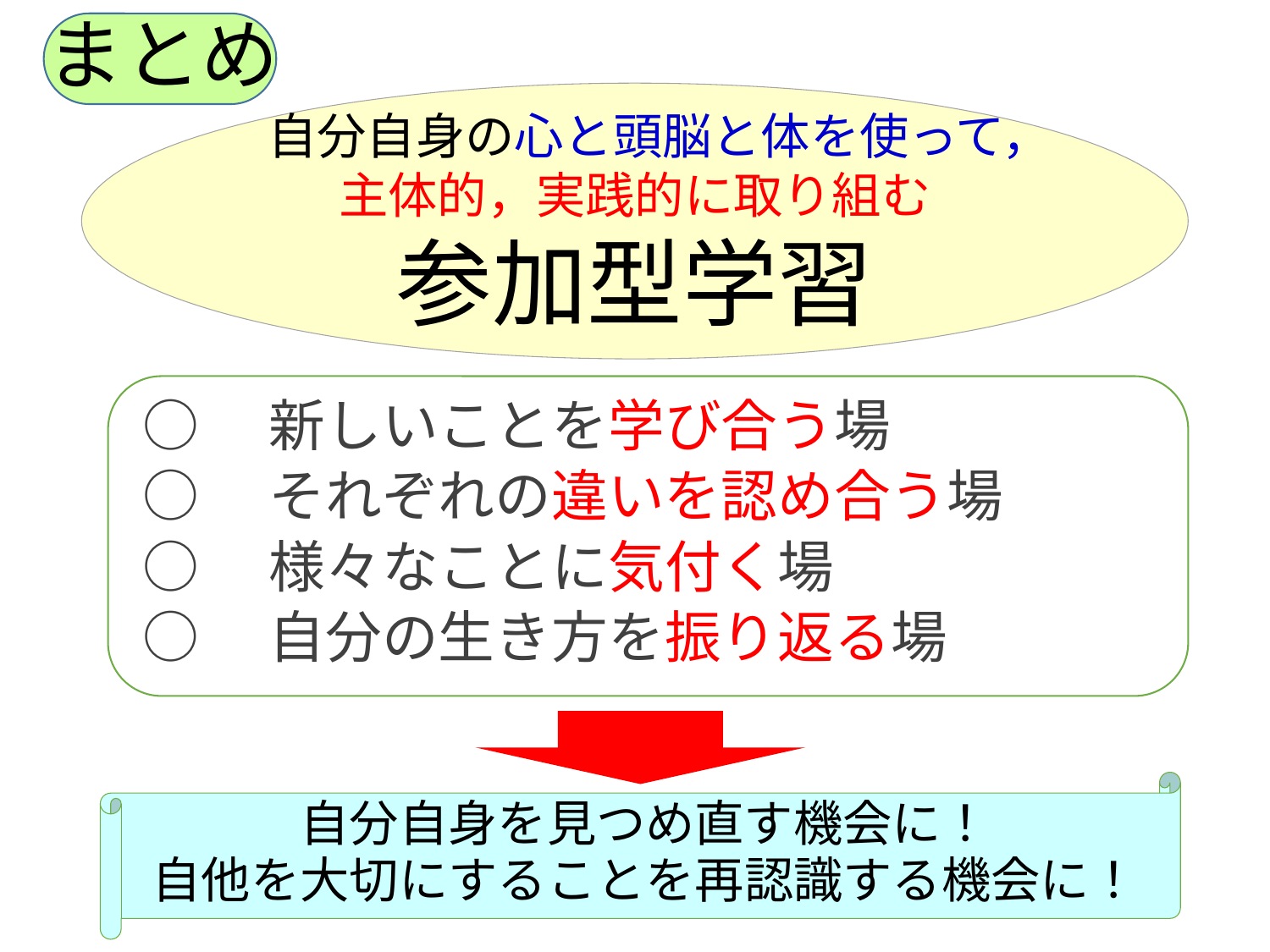

まとめ

自分自身の心と頭脳と体を使って，
主体的，実践的に取り組む
参加型学習
○　新しいことを学び合う場
○　それぞれの違いを認め合う場
○　様々なことに気付く場
○　自分の生き方を振り返る場

自分自身を見つめ直す機会に！
自他を大切にすることを再認識する機会に！